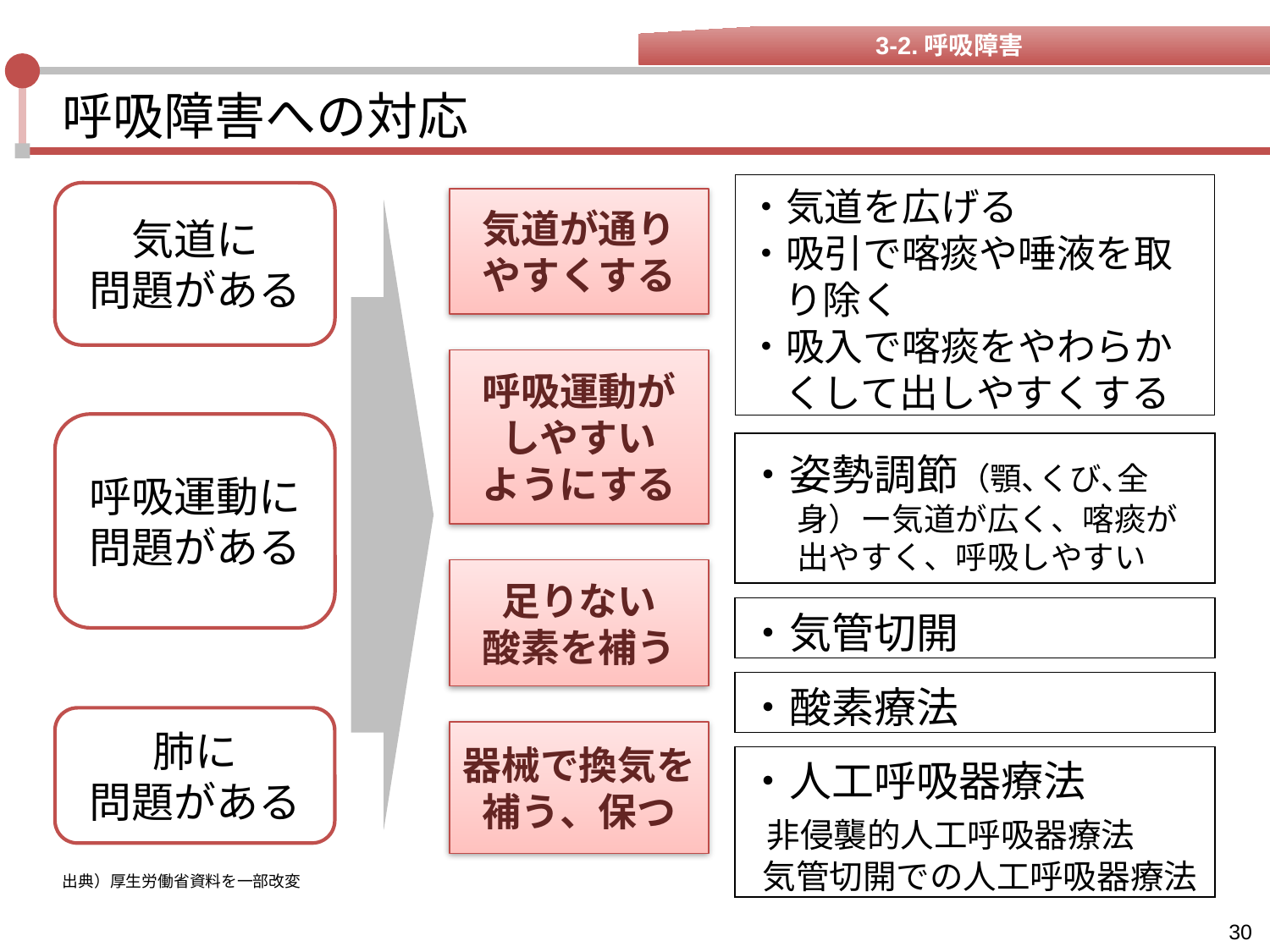

3-2.呼吸障害
# 呼吸障害への対応
・気道を広げる
・吸引で喀痰や唾液を取り除く
・吸入で喀痰をやわらかくして出しやすくする
気道に
問題がある
気道が通り
やすくする

呼吸運動が
しやすい
ようにする
呼吸運動に
問題がある
・姿勢調節（顎､くび､全身）ー気道が広く、喀痰が出やすく、呼吸しやすい
足りない
酸素を補う
・気管切開
・酸素療法
肺に
問題がある
器械で換気を
補う、保つ
・人工呼吸器療法
 非侵襲的人工呼吸器療法
 気管切開での人工呼吸器療法
出典）厚生労働省資料を一部改変
30